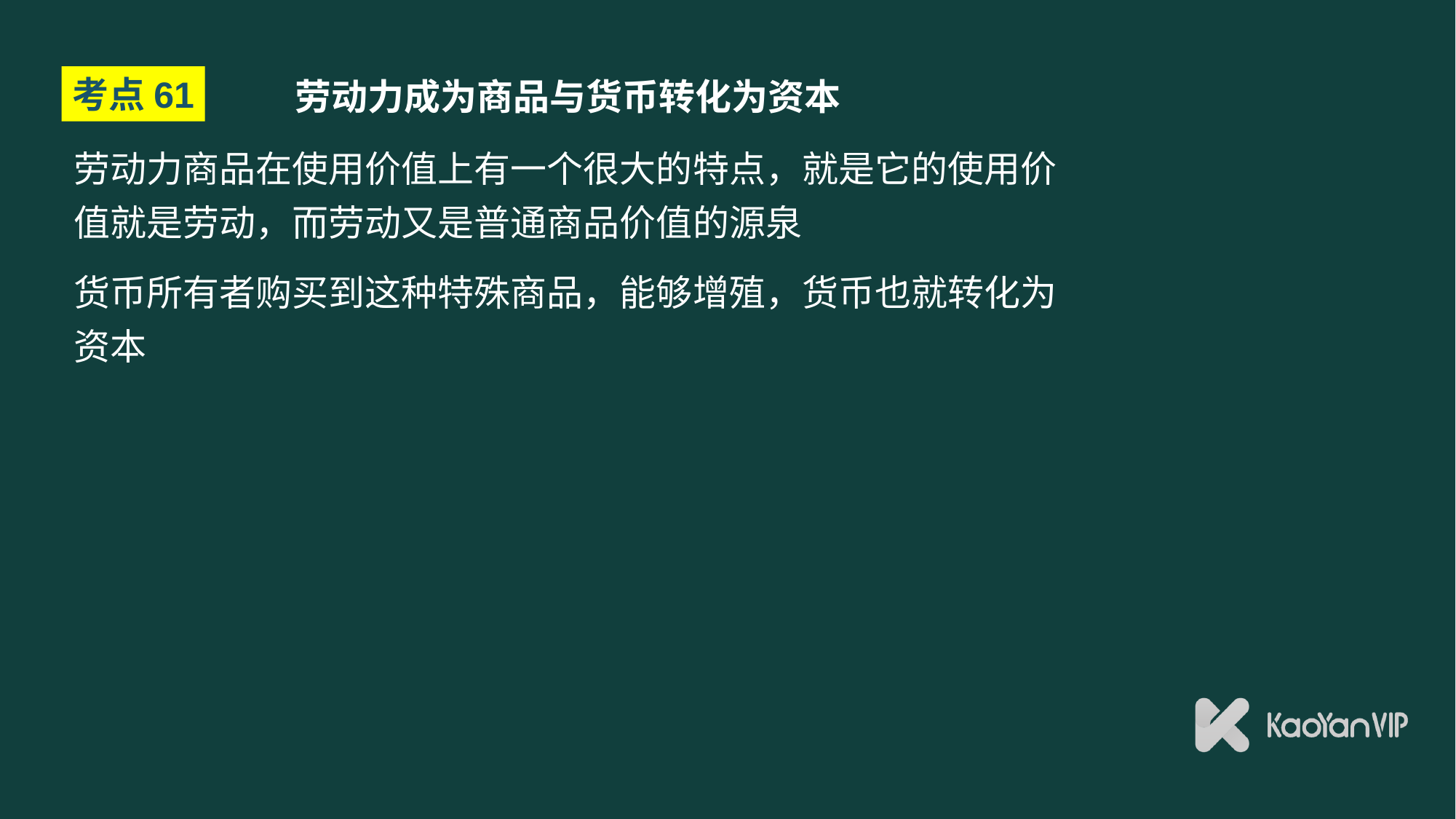

# 劳动力成为商品与货币转化为资本
考点61
劳动力商品在使用价值上有一个很大的特点，就是它的使用价值就是劳动，而劳动又是普通商品价值的源泉
货币所有者购买到这种特殊商品，能够增殖，货币也就转化为资本